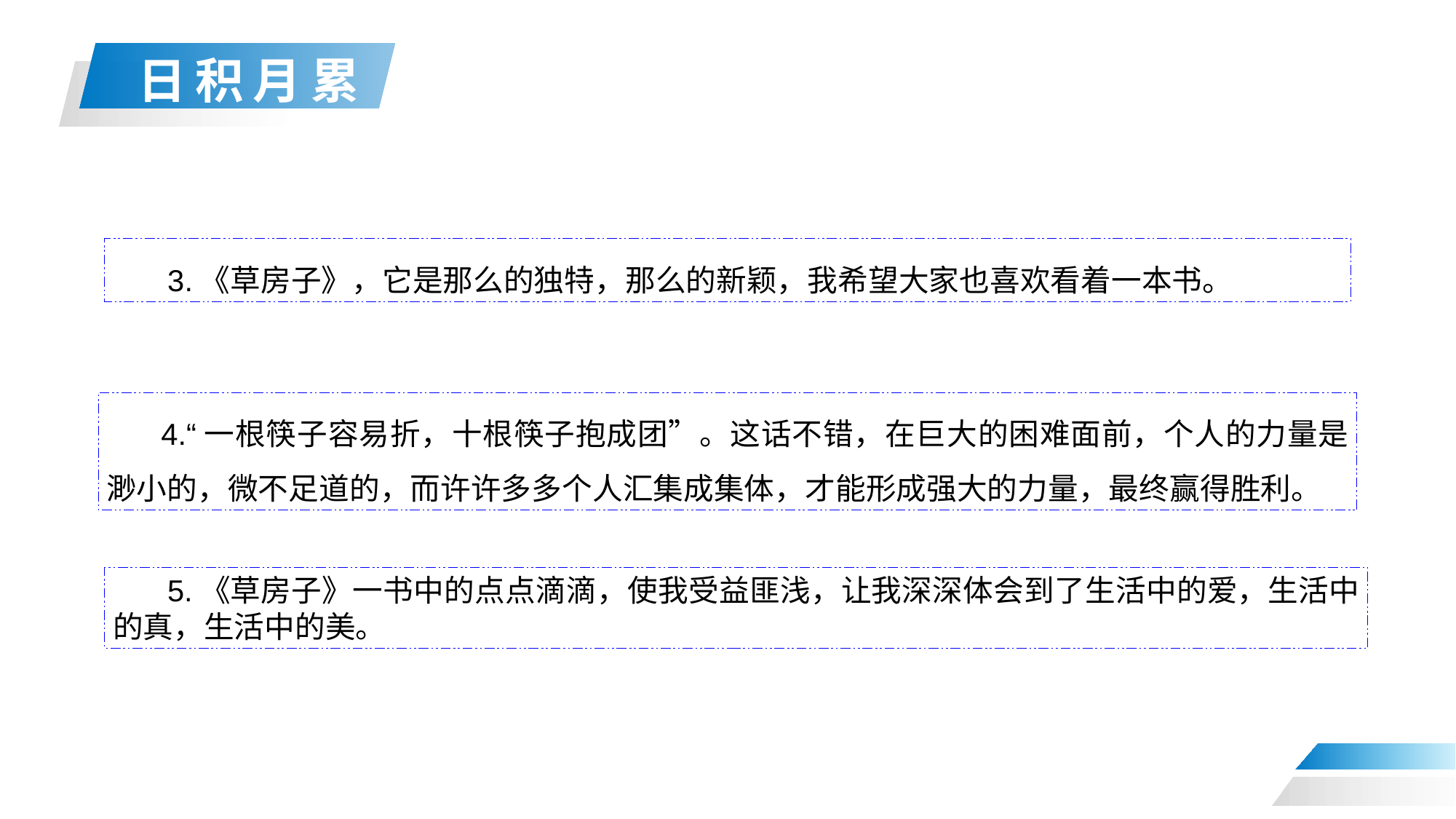

3.《草房子》，它是那么的独特，那么的新颖，我希望大家也喜欢看着一本书。
4.“一根筷子容易折，十根筷子抱成团”。这话不错，在巨大的困难面前，个人的力量是渺小的，微不足道的，而许许多多个人汇集成集体，才能形成强大的力量，最终赢得胜利。
5.《草房子》一书中的点点滴滴，使我受益匪浅，让我深深体会到了生活中的爱，生活中的真，生活中的美。